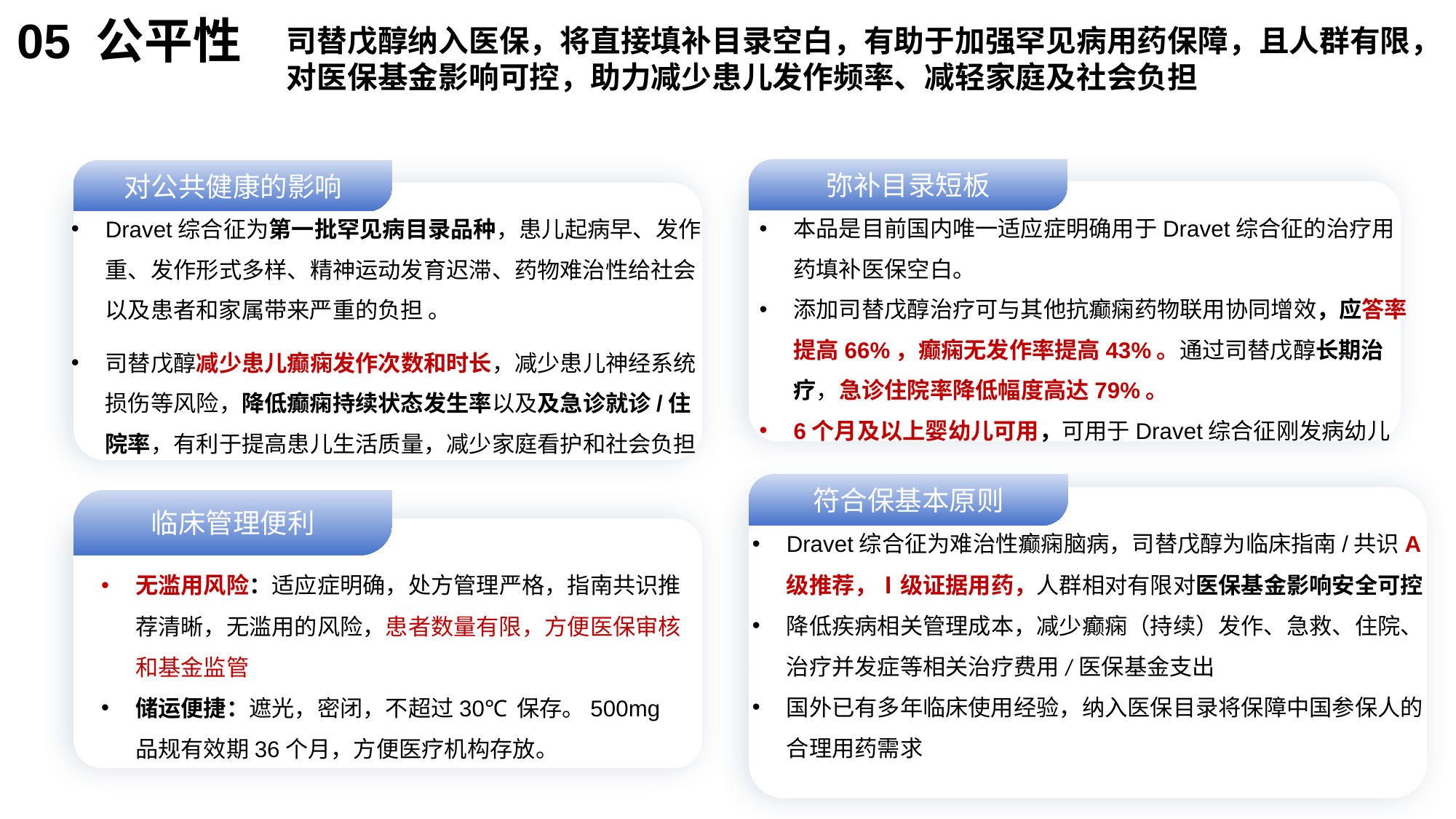

05 公平性
司替戊醇纳入医保，将直接填补目录空白，有助于加强罕见病用药保障，且人群有限，对医保基金影响可控，助力减少患儿发作频率、减轻家庭及社会负担
弥补目录短板

对公共健康的影响

本品是目前国内唯一适应症明确用于Dravet综合征的治疗用药填补医保空白。
添加司替戊醇治疗可与其他抗癫痫药物联用协同增效，应答率提高66%，癫痫无发作率提高43%。通过司替戊醇长期治疗，急诊住院率降低幅度高达79%。
6个月及以上婴幼儿可用，可用于Dravet综合征刚发病幼儿
Dravet综合征为第一批罕见病目录品种，患儿起病早、发作重、发作形式多样、精神运动发育迟滞、药物难治性给社会以及患者和家属带来严重的负担 。
司替戊醇减少患儿癫痫发作次数和时长，减少患儿神经系统损伤等风险，降低癫痫持续状态发生率以及及急诊就诊/住院率，有利于提高患儿生活质量，减少家庭看护和社会负担
符合保基本原则

临床管理便利

Dravet综合征为难治性癫痫脑病，司替戊醇为临床指南/共识A 级推荐，Ⅰ级证据用药，人群相对有限对医保基金影响安全可控
降低疾病相关管理成本，减少癫痫（持续）发作、急救、住院、治疗并发症等相关治疗费用/医保基金支出
国外已有多年临床使用经验，纳入医保目录将保障中国参保人的合理用药需求

无滥用风险：适应症明确，处方管理严格，指南共识推荐清晰，无滥用的风险，患者数量有限，方便医保审核和基金监管
储运便捷：遮光，密闭，不超过30℃保存。500mg品规有效期36个月，方便医疗机构存放。